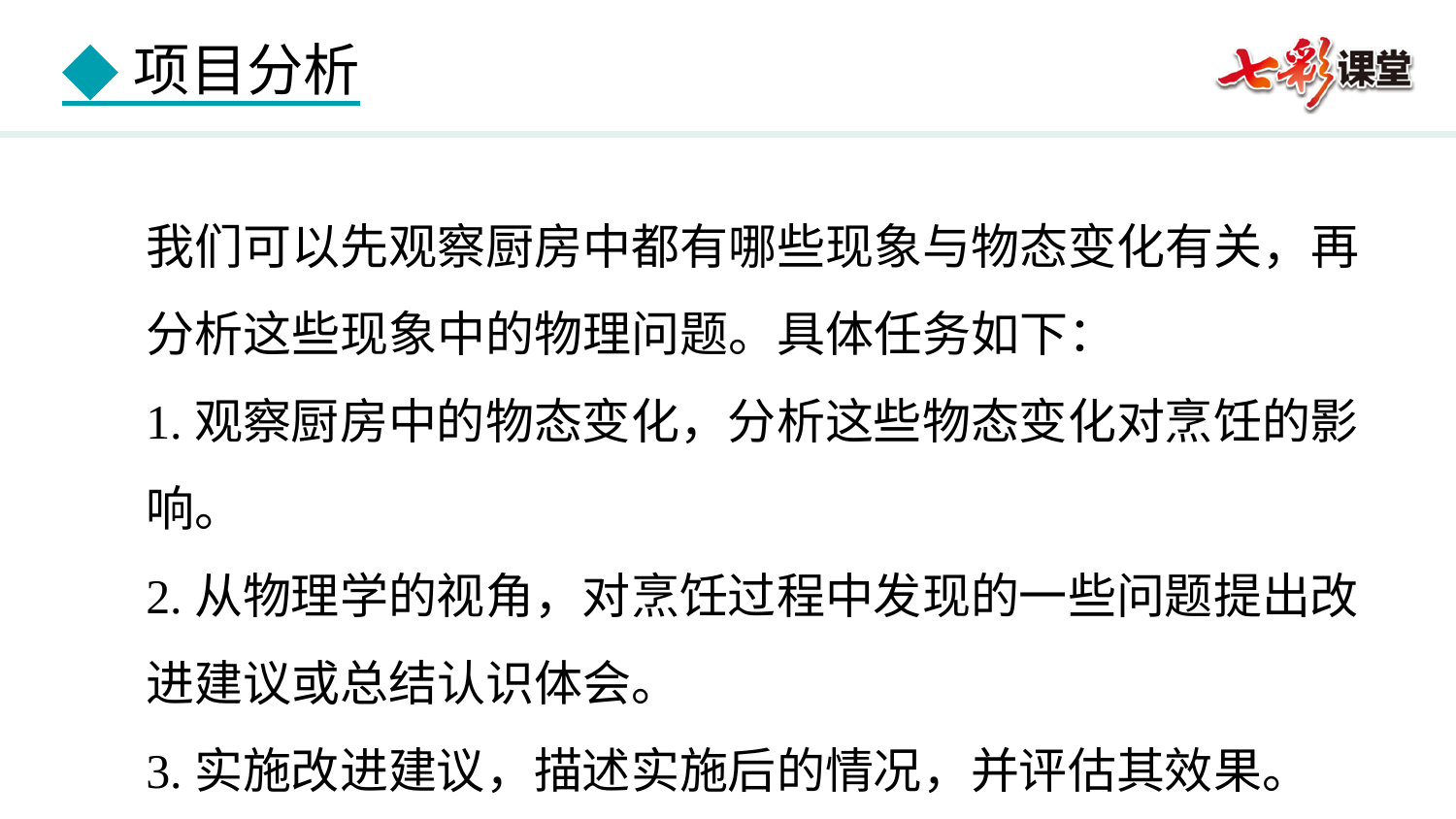

我们可以先观察厨房中都有哪些现象与物态变化有关，再分析这些现象中的物理问题。具体任务如下：
1.观察厨房中的物态变化，分析这些物态变化对烹饪的影响。
2.从物理学的视角，对烹饪过程中发现的一些问题提出改进建议或总结认识体会。
3.实施改进建议，描述实施后的情况，并评估其效果。